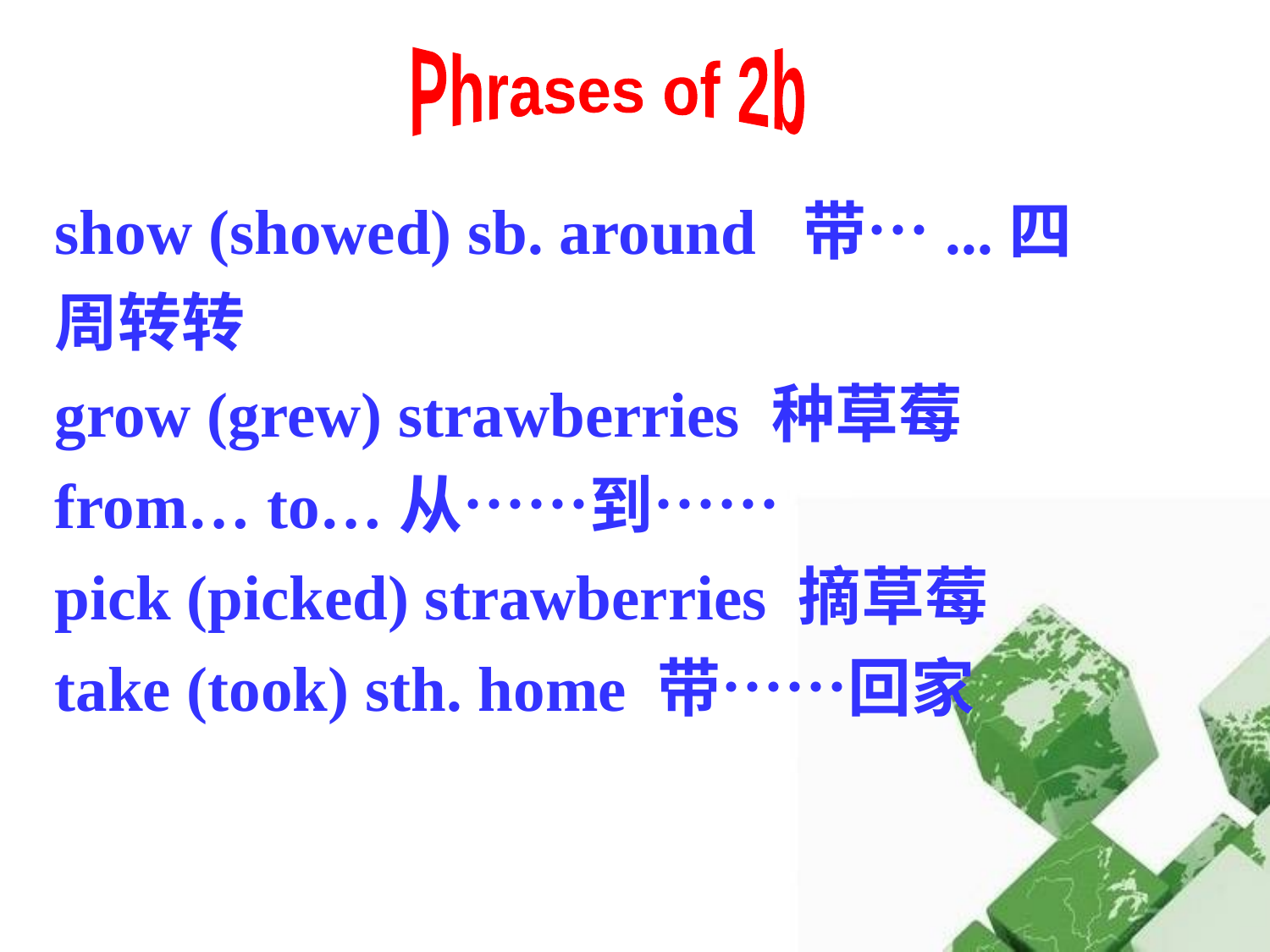

Phrases of 2b
show (showed) sb. around  带…...四周转转
grow (grew) strawberries 种草莓
from… to…从……到……
pick (picked) strawberries 摘草莓
take (took) sth. home 带……回家